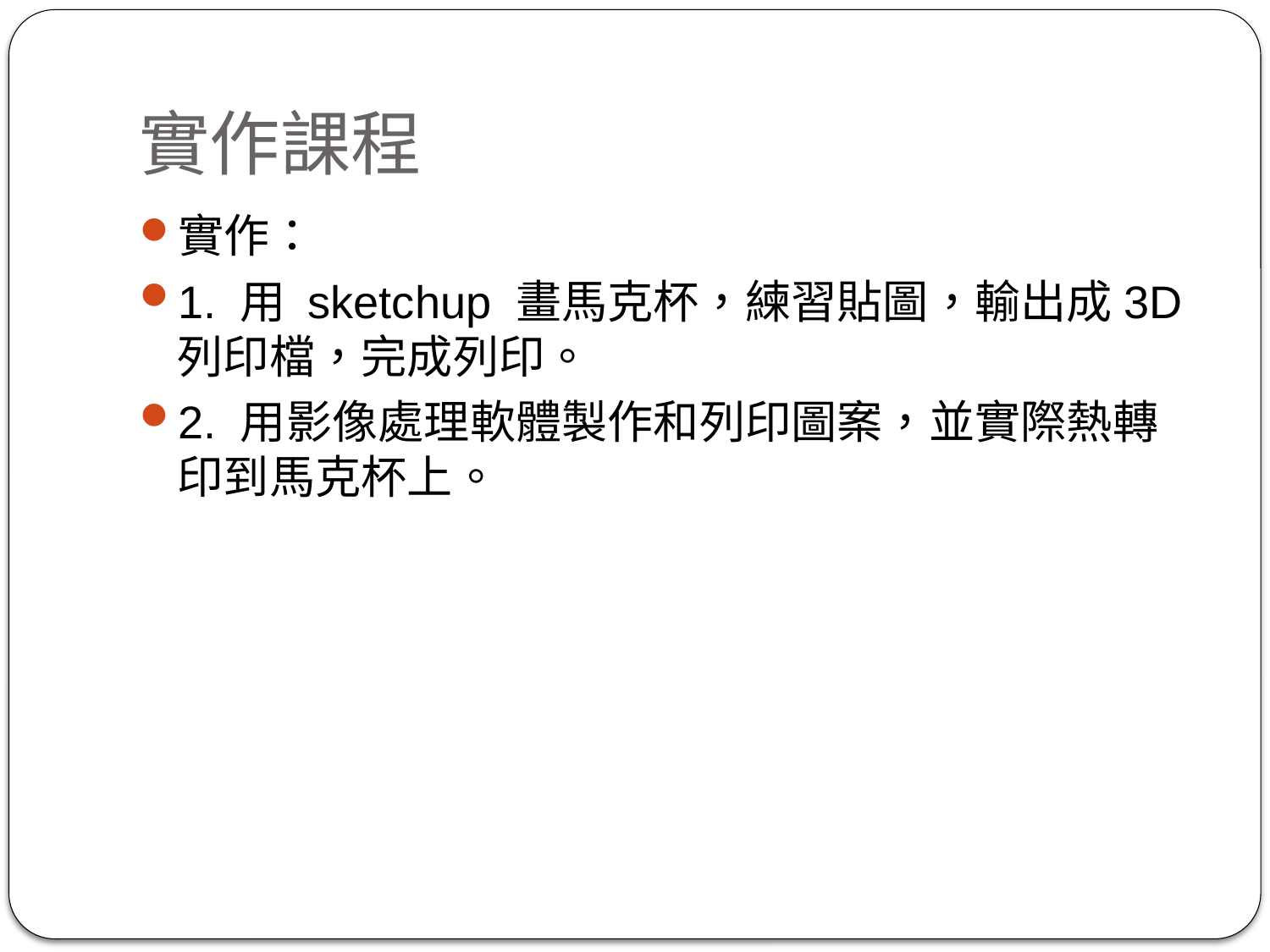

# 實作課程
實作：
1. 用 sketchup 畫馬克杯，練習貼圖，輸出成3D列印檔，完成列印。
2. 用影像處理軟體製作和列印圖案，並實際熱轉印到馬克杯上。